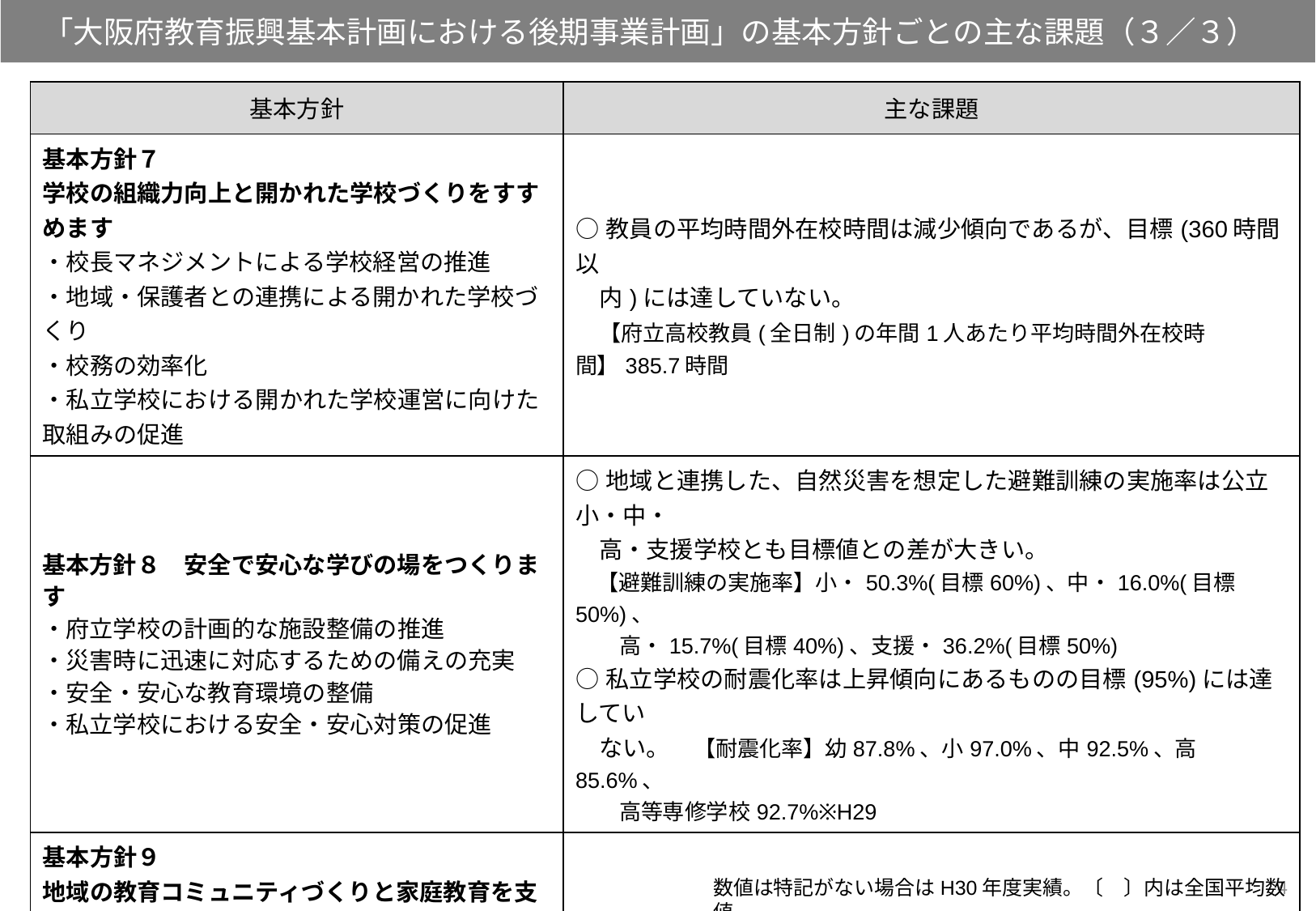

「大阪府教育振興基本計画における後期事業計画」の基本方針ごとの主な課題（３／３）
| 基本方針 | 主な課題 |
| --- | --- |
| 基本方針７　 学校の組織力向上と開かれた学校づくりをすすめます ・校長マネジメントによる学校経営の推進 ・地域・保護者との連携による開かれた学校づくり ・校務の効率化 ・私立学校における開かれた学校運営に向けた取組みの促進 | ○教員の平均時間外在校時間は減少傾向であるが、目標(360時間以　 　内)には達していない。　 　【府立高校教員(全日制)の年間1人あたり平均時間外在校時間】385.7時間 |
| 基本方針８　安全で安心な学びの場をつくります ・府立学校の計画的な施設整備の推進 ・災害時に迅速に対応するための備えの充実 ・安全・安心な教育環境の整備 ・私立学校における安全・安心対策の促進 | ○地域と連携した、自然災害を想定した避難訓練の実施率は公立小・中・ 　高・支援学校とも目標値との差が大きい。 　【避難訓練の実施率】小・50.3%(目標60%)、中・16.0%(目標50%)、 　　高・15.7%(目標40%)、支援・36.2%(目標50%) ○私立学校の耐震化率は上昇傾向にあるものの目標(95%)には達してい 　ない。　【耐震化率】幼87.8%、小97.0%、中92.5%、高85.6%、 　　高等専修学校92.7%※H29 |
| 基本方針９　 地域の教育コミュニティづくりと家庭教育を支援します ・教育コミュニティづくりと活動を支えるための条件整備 ・豊かなつながりの中での家庭教育支援 ・人格形成の基礎を担う幼児教育の充実 | ○幼児教育アドバイザーの認定者数は増加しているものの、目標(500名)に 　は達していない。　【幼児教育アドバイザー認定者数】累計370名 |
| 基本方針10　私立学校の振興を図ります ・私立幼稚園における取組みの促進 ・私立小・中学校における取組みの促進 ・特色・魅力ある私立高校づくりの支援 ・専修学校・各種学校における取組みの促進　など | ○専修学校生の就職率は、目標である全国水準を下回っており、全国との 　差は拡大傾向。　【専修学校生の就職率】69.9%〔75.5%〕※H29 |
4
数値は特記がない場合はH30年度実績。〔　〕内は全国平均数値。